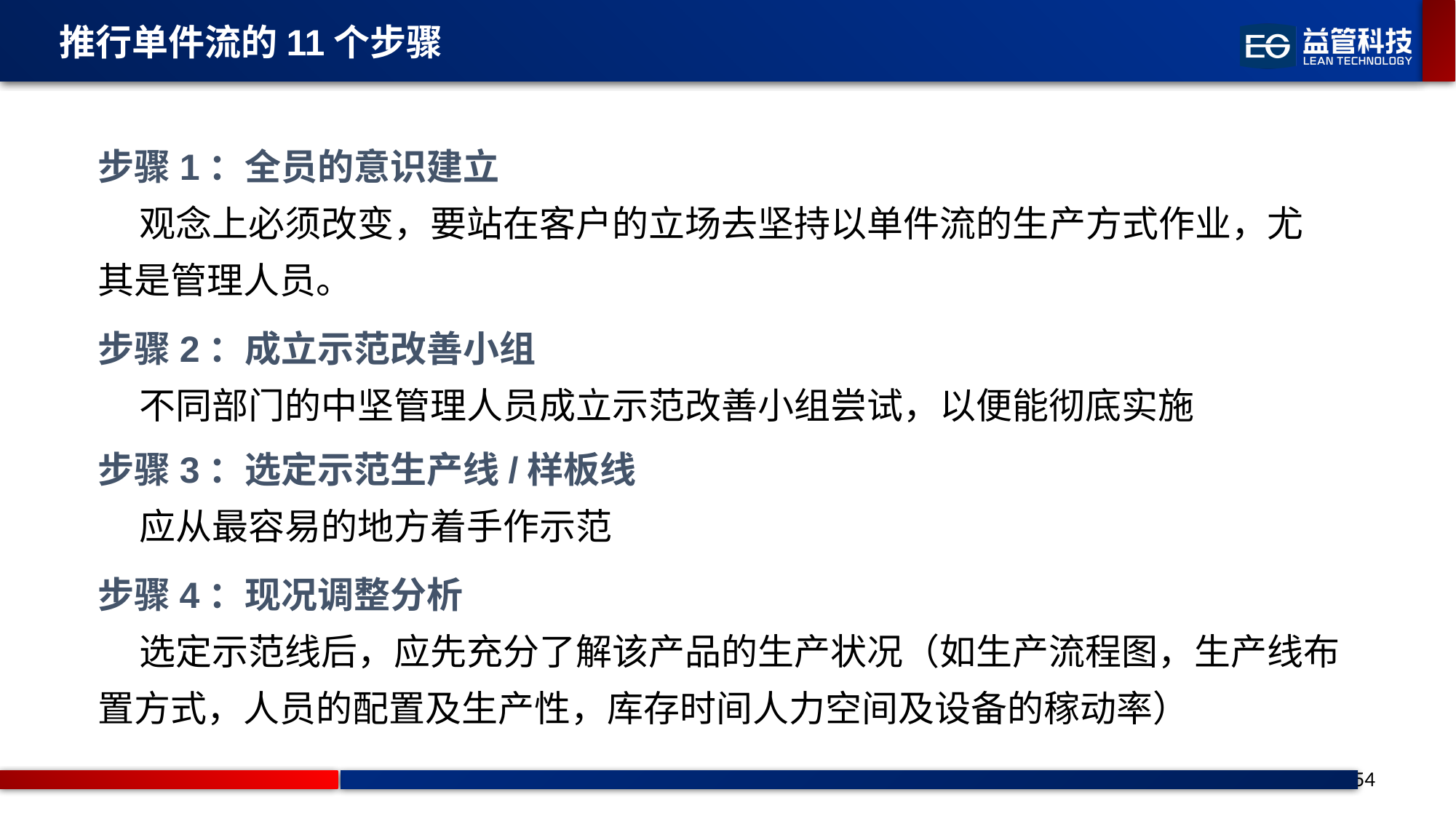

推行单件流的11个步骤
步骤1：全员的意识建立
    观念上必须改变，要站在客户的立场去坚持以单件流的生产方式作业，尤其是管理人员。
步骤2：成立示范改善小组
    不同部门的中坚管理人员成立示范改善小组尝试，以便能彻底实施
步骤3：选定示范生产线/样板线
    应从最容易的地方着手作示范
步骤4：现况调整分析
    选定示范线后，应先充分了解该产品的生产状况（如生产流程图，生产线布置方式，人员的配置及生产性，库存时间人力空间及设备的稼动率）